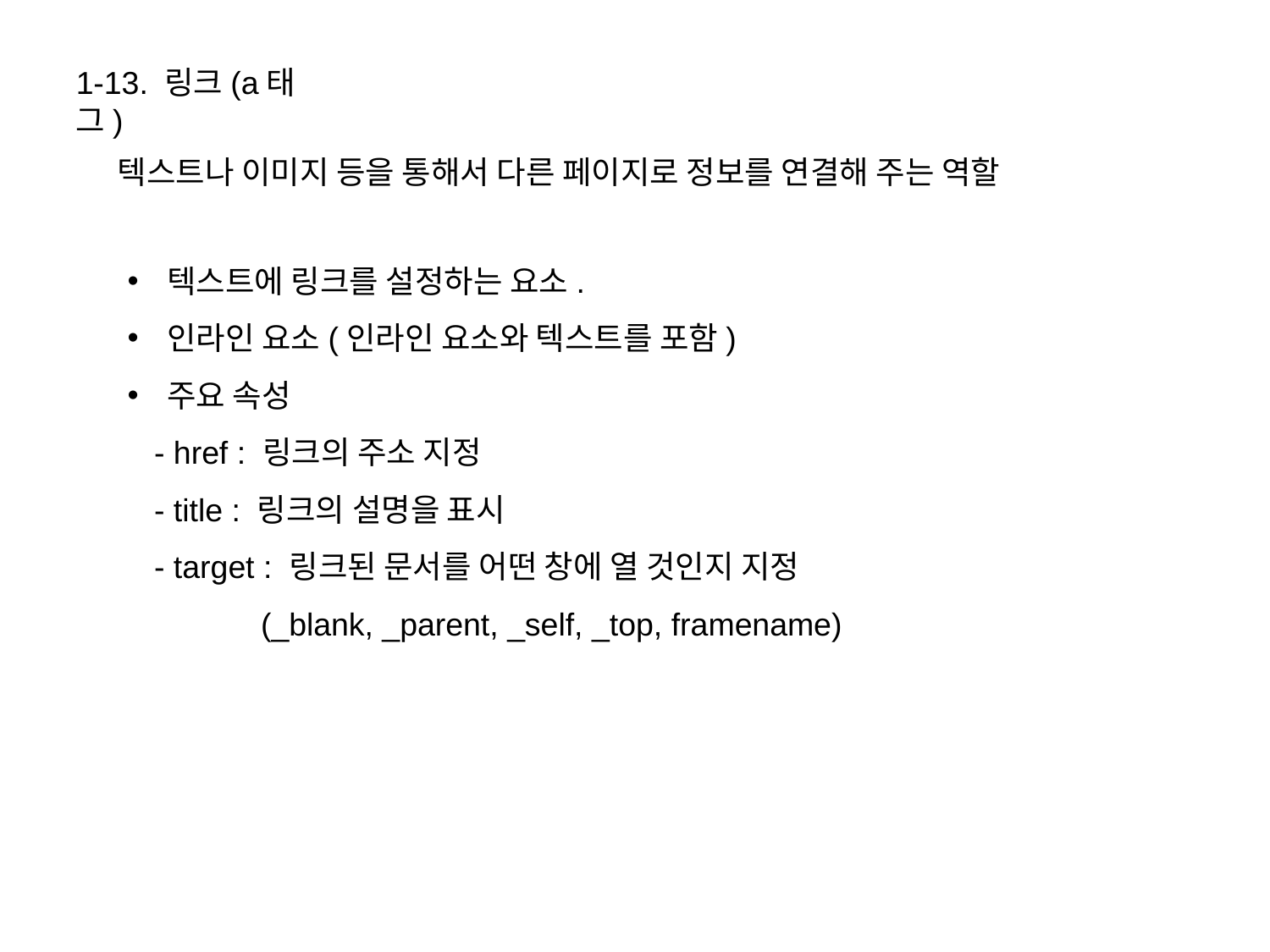

1-13. 링크(a태그)
텍스트나 이미지 등을 통해서 다른 페이지로 정보를 연결해 주는 역할
텍스트에 링크를 설정하는 요소.
인라인 요소(인라인 요소와 텍스트를 포함)
주요 속성
   - href : 링크의 주소 지정
   - title : 링크의 설명을 표시
   - target : 링크된 문서를 어떤 창에 열 것인지 지정
               (_blank, _parent, _self, _top, framename)